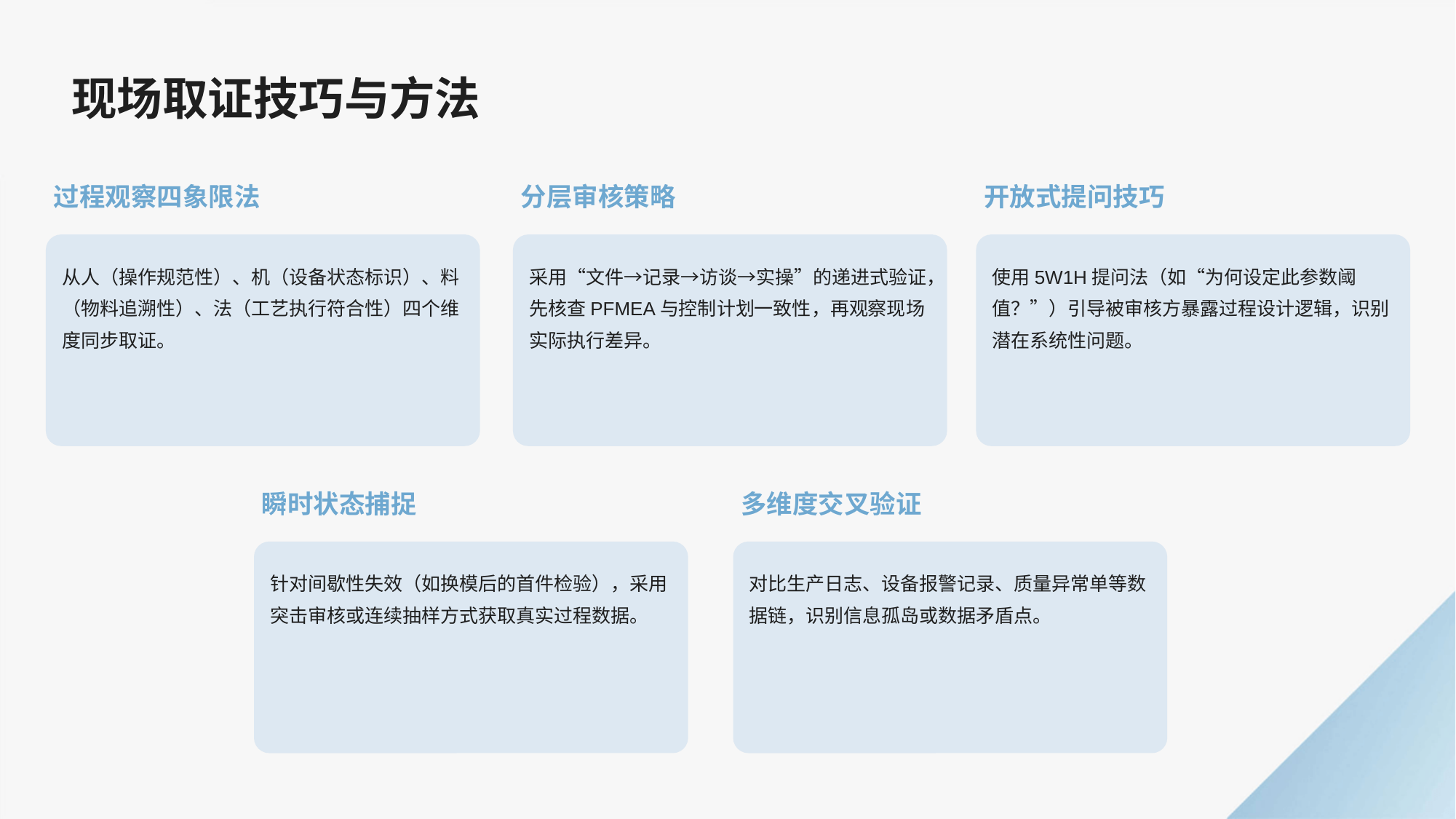

现场取证技巧与方法
过程观察四象限法
分层审核策略
开放式提问技巧

从人（操作规范性）、机（设备状态标识）、料（物料追溯性）、法（工艺执行符合性）四个维度同步取证。
采用“文件→记录→访谈→实操”的递进式验证，先核查PFMEA与控制计划一致性，再观察现场实际执行差异。
使用5W1H提问法（如“为何设定此参数阈值？”）引导被审核方暴露过程设计逻辑，识别潜在系统性问题。
瞬时状态捕捉
多维度交叉验证

针对间歇性失效（如换模后的首件检验），采用突击审核或连续抽样方式获取真实过程数据。
对比生产日志、设备报警记录、质量异常单等数据链，识别信息孤岛或数据矛盾点。